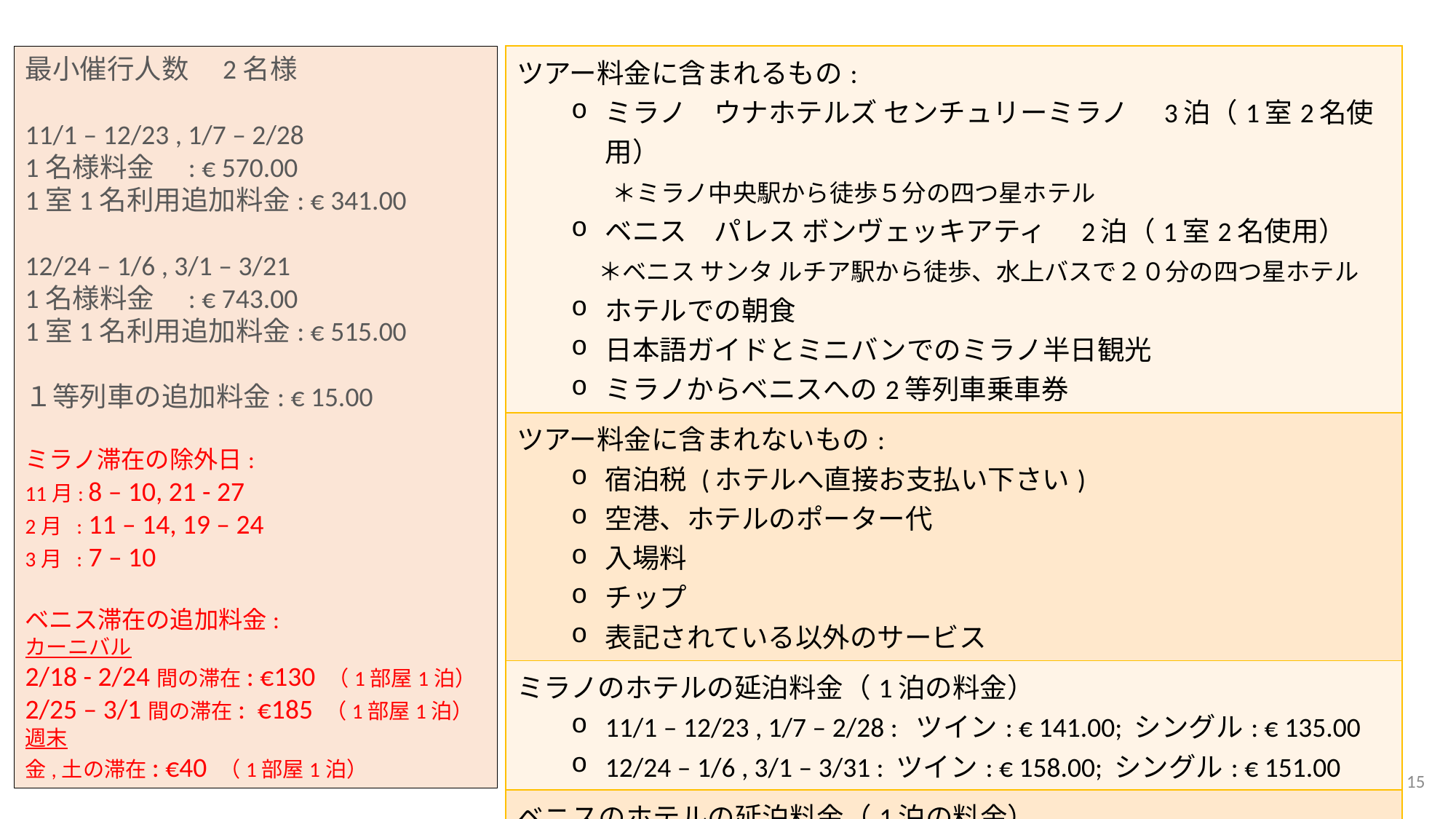

最小催行人数　2名様

11/1 – 12/23 , 1/7 – 2/28
1名様料金　: € 570.00
1室1名利用追加料金: € 341.00

12/24 – 1/6 , 3/1 – 3/21
1名様料金　: € 743.00
1室1名利用追加料金: € 515.00

１等列車の追加料金: € 15.00

ミラノ滞在の除外日:
11月: 8 – 10, 21 - 27
2月  : 11 – 14, 19 – 24
3月  : 7 – 10

ベニス滞在の追加料金:
カーニバル
2/18 - 2/24間の滞在: €130 （1部屋1泊）
2/25 – 3/1間の滞在:  €185 （1部屋1泊）
週末
金,土の滞在: €40 （1部屋1泊）
| ツアー料金に含まれるもの: ミラノ　ウナホテルズ センチュリーミラノ　3泊（1室2名使用） 　＊ミラノ中央駅から徒歩５分の四つ星ホテル　　　　　　 ベニス　パレス ボンヴェッキアティ　2泊（1室2名使用） 　＊ベニス サンタ ルチア駅から徒歩、水上バスで２０分の四つ星ホテル ホテルでの朝食 日本語ガイドとミニバンでのミラノ半日観光 ミラノからベニスへの2等列車乗車券 |
| --- |
| ツアー料金に含まれないもの: 宿泊税 (ホテルへ直接お支払い下さい) 空港、ホテルのポーター代 入場料 チップ 表記されている以外のサービス |
| ミラノのホテルの延泊料金（1泊の料金） 11/1 – 12/23 , 1/7 – 2/28 : ツイン: € 141.00; シングル: € 135.00 12/24 – 1/6 , 3/1 – 3/31 : ツイン: € 158.00; シングル: € 151.00 |
| ベニスのホテルの延泊料金（1泊の料金） 11/1 – 12/23 , 1/7 – 2/28 : ツイン: € 150.00; シングル: € 150.00 12/24 – 1/6 , 3/1 – 3/31 : ツイン: € 299.00; シングル: € 299.00 |
15